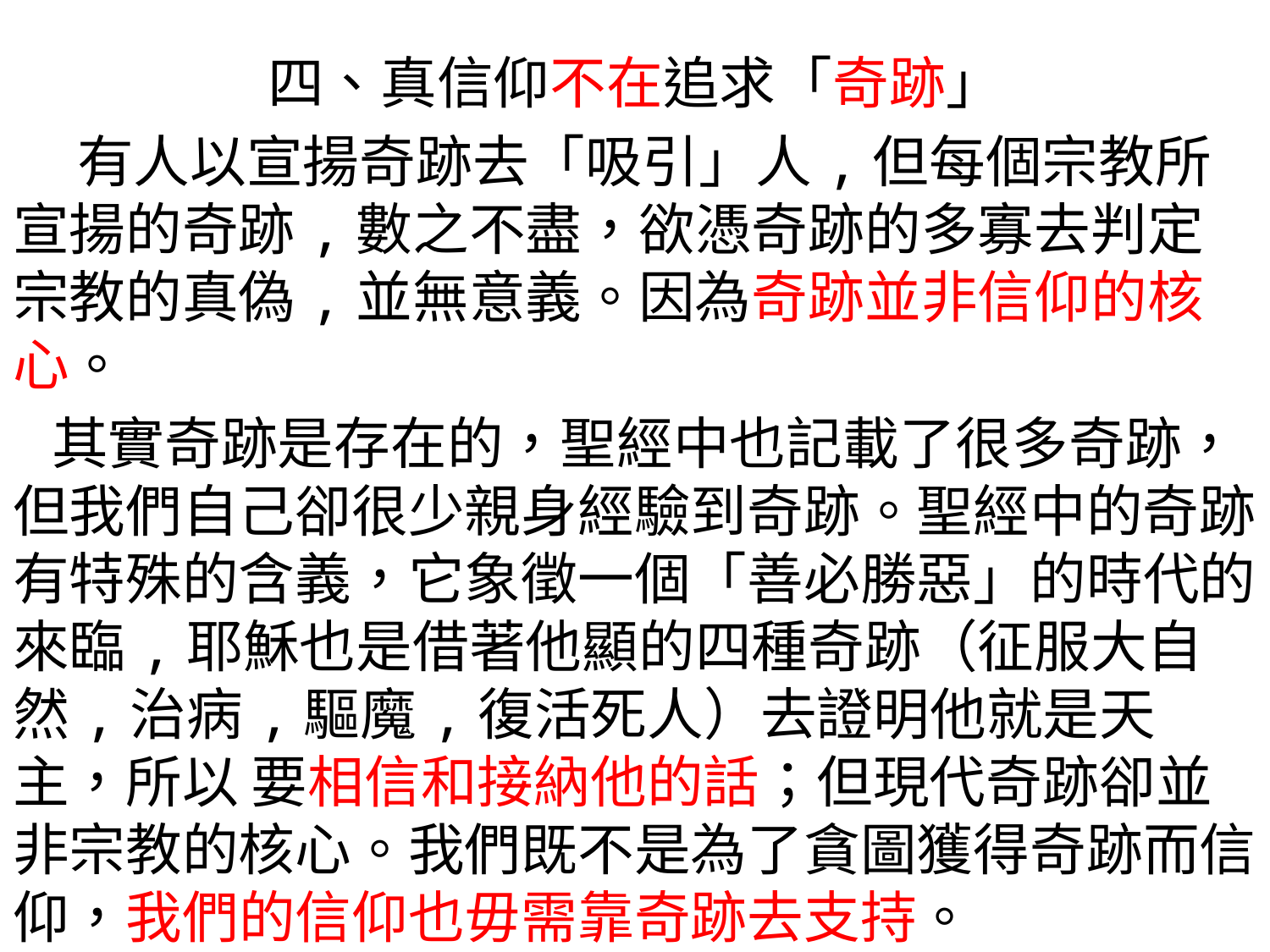

四、真信仰不在追求「奇跡」
    有人以宣揚奇跡去「吸引」人,但每個宗教所宣揚的奇跡,數之不盡，欲憑奇跡的多寡去判定宗教的真偽,並無意義。因為奇跡並非信仰的核心。
  其實奇跡是存在的，聖經中也記載了很多奇跡，但我們自己卻很少親身經驗到奇跡。聖經中的奇跡有特殊的含義，它象徵一個「善必勝惡」的時代的來臨,耶穌也是借著他顯的四種奇跡（征服大自然,治病,驅魔,復活死人）去證明他就是天主，所以 要相信和接納他的話；但現代奇跡卻並非宗教的核心。我們既不是為了貪圖獲得奇跡而信仰，我們的信仰也毋需靠奇跡去支持。